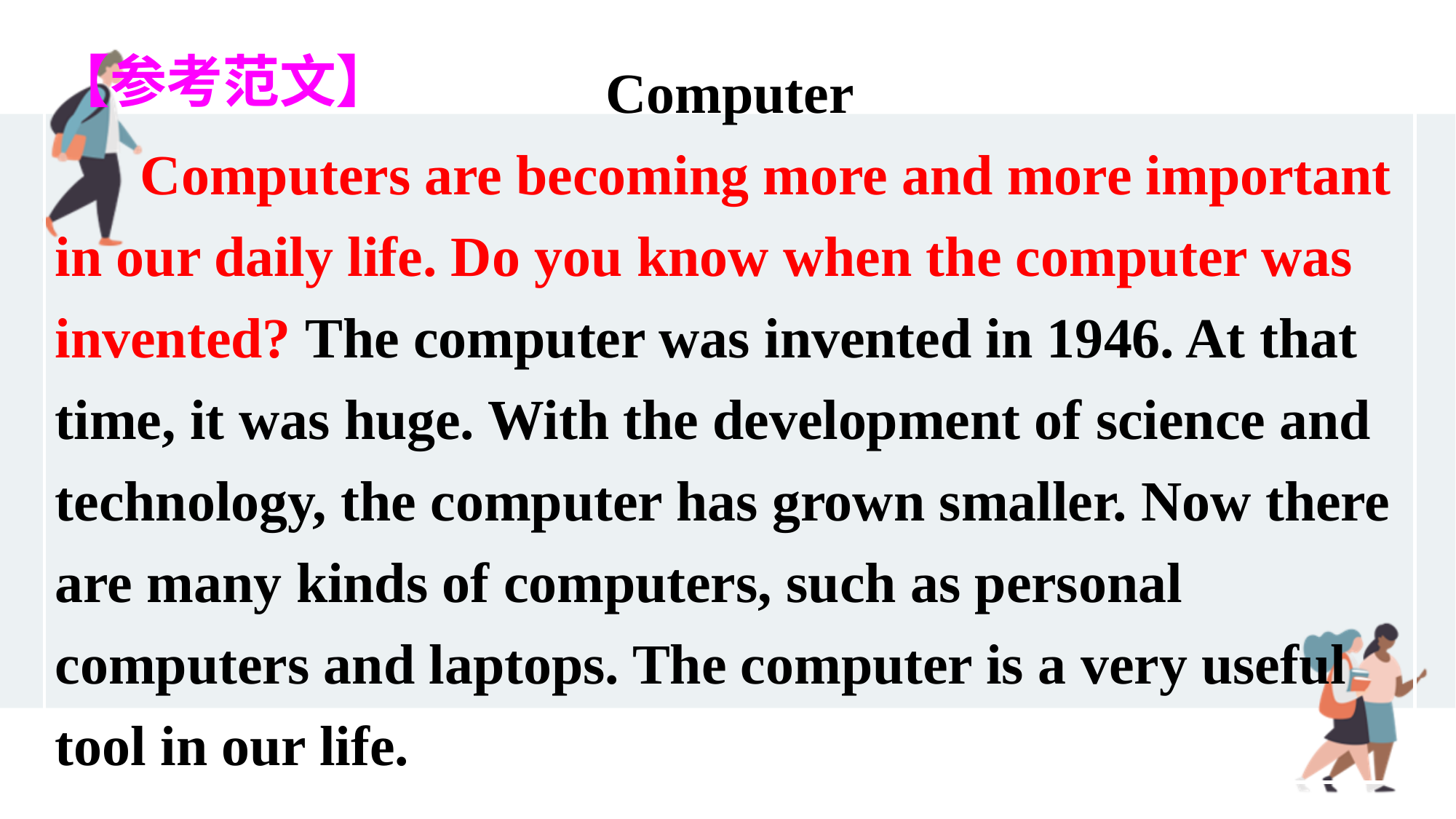

Computer
      Computers are becoming more and more important in our daily life. Do you know when the computer was invented? The computer was invented in 1946. At that time, it was huge. With the development of science and technology, the computer has grown smaller. Now there are many kinds of computers, such as personal computers and laptops. The computer is a very useful tool in our life.
【参考范文】